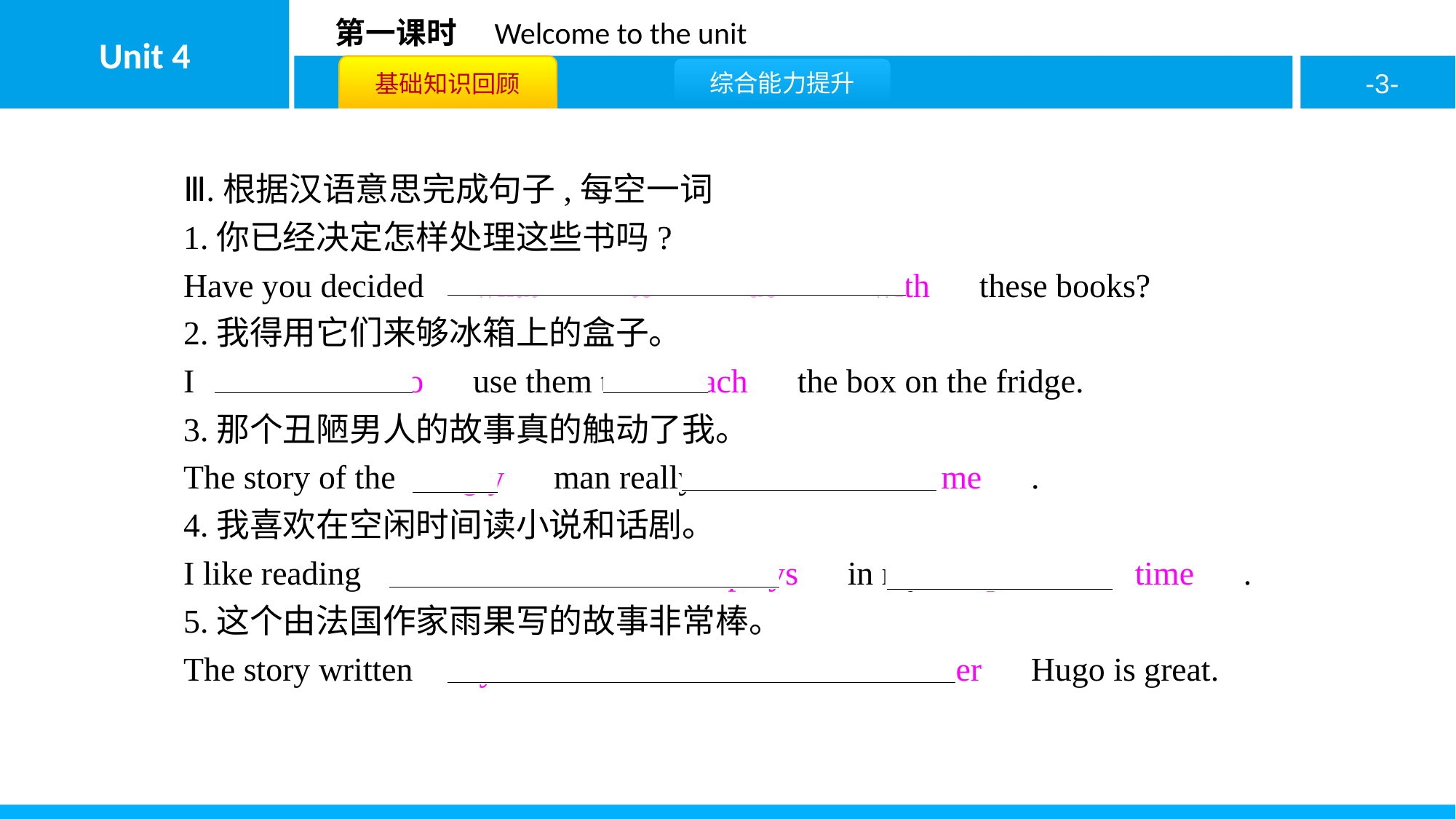

Ⅲ.根据汉语意思完成句子,每空一词
1.你已经决定怎样处理这些书吗?
Have you decided　what　 　to　 　do　 　with　these books?
2.我得用它们来够冰箱上的盒子。
I　have　 　to　use them to　reach　the box on the fridge.
3.那个丑陋男人的故事真的触动了我。
The story of the　ugly　man really　touched　 　me　.
4.我喜欢在空闲时间读小说和话剧。
I like reading　novels　 　and　 　plays　in my　spare　 　time　.
5.这个由法国作家雨果写的故事非常棒。
The story written　by　 　the　 　French　 　writer　Hugo is great.